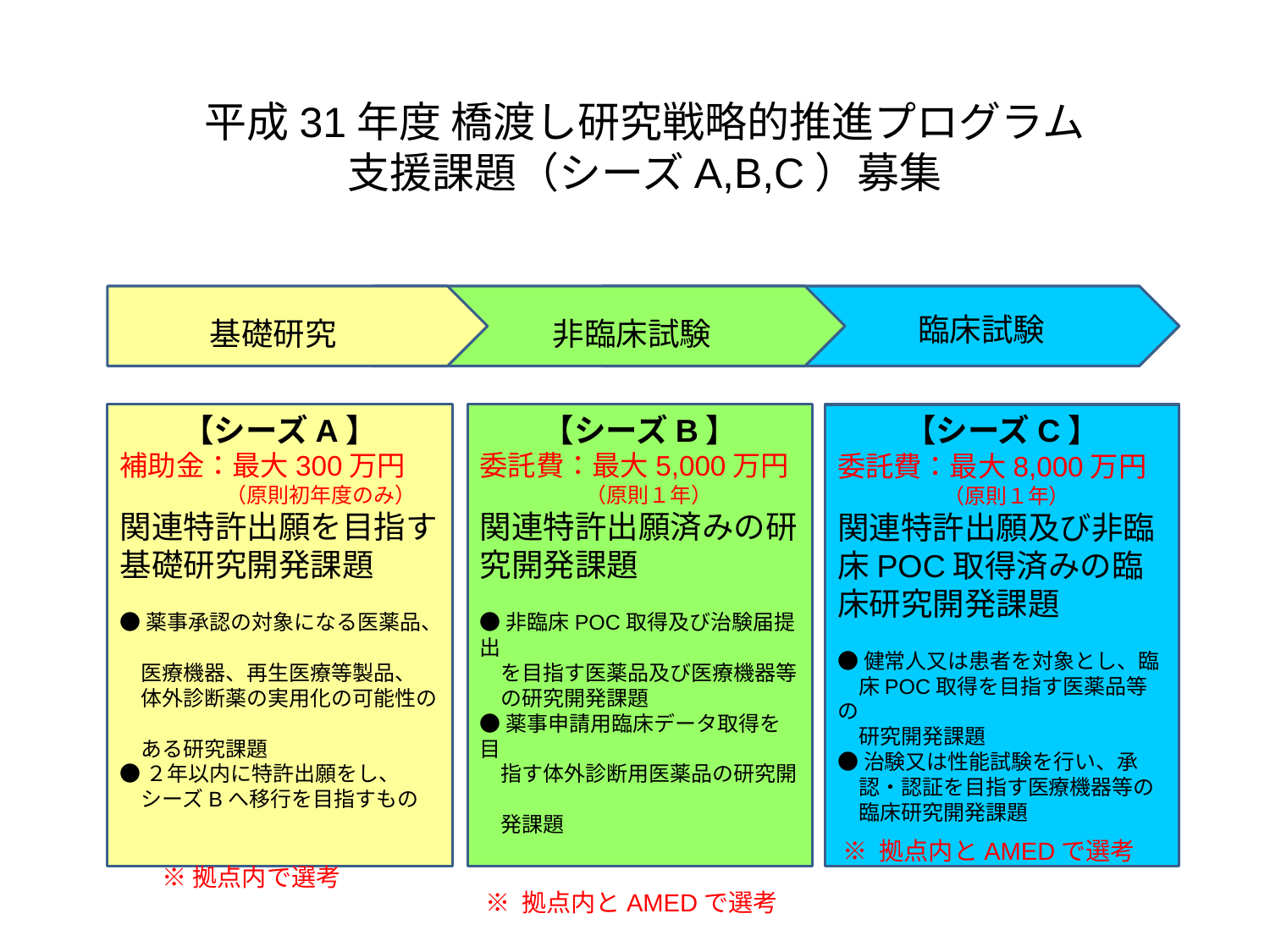

# 平成31年度 橋渡し研究戦略的推進プログラム 支援課題（シーズA,B,C）募集

臨床試験
基礎研究
非臨床試験
【シーズB】
委託費：最大5,000万円
　　　　　（原則１年）
関連特許出願済みの研究開発課題

●非臨床POC取得及び治験届提出
　を目指す医薬品及び医療機器等
　の研究開発課題
●薬事申請用臨床データ取得を目
　指す体外診断用医薬品の研究開
　発課題

 ※ 拠点内とAMEDで選考
【シーズA】
補助金：最大300万円
　　　　　（原則初年度のみ）
関連特許出願を目指す基礎研究開発課題

●薬事承認の対象になる医薬品、
　医療機器、再生医療等製品、
　体外診断薬の実用化の可能性の
　ある研究課題
●２年以内に特許出願をし、
　シーズBへ移行を目指すもの

　　※ 拠点内で選考
【シーズC】
委託費：最大8,000万円
　　　　　（原則１年）
関連特許出願及び非臨床POC取得済みの臨床研究開発課題

●健常人又は患者を対象とし、臨
　床POC取得を目指す医薬品等の
　研究開発課題
●治験又は性能試験を行い、承
　認・認証を目指す医療機器等の
　臨床研究開発課題

 ※ 拠点内とAMEDで選考